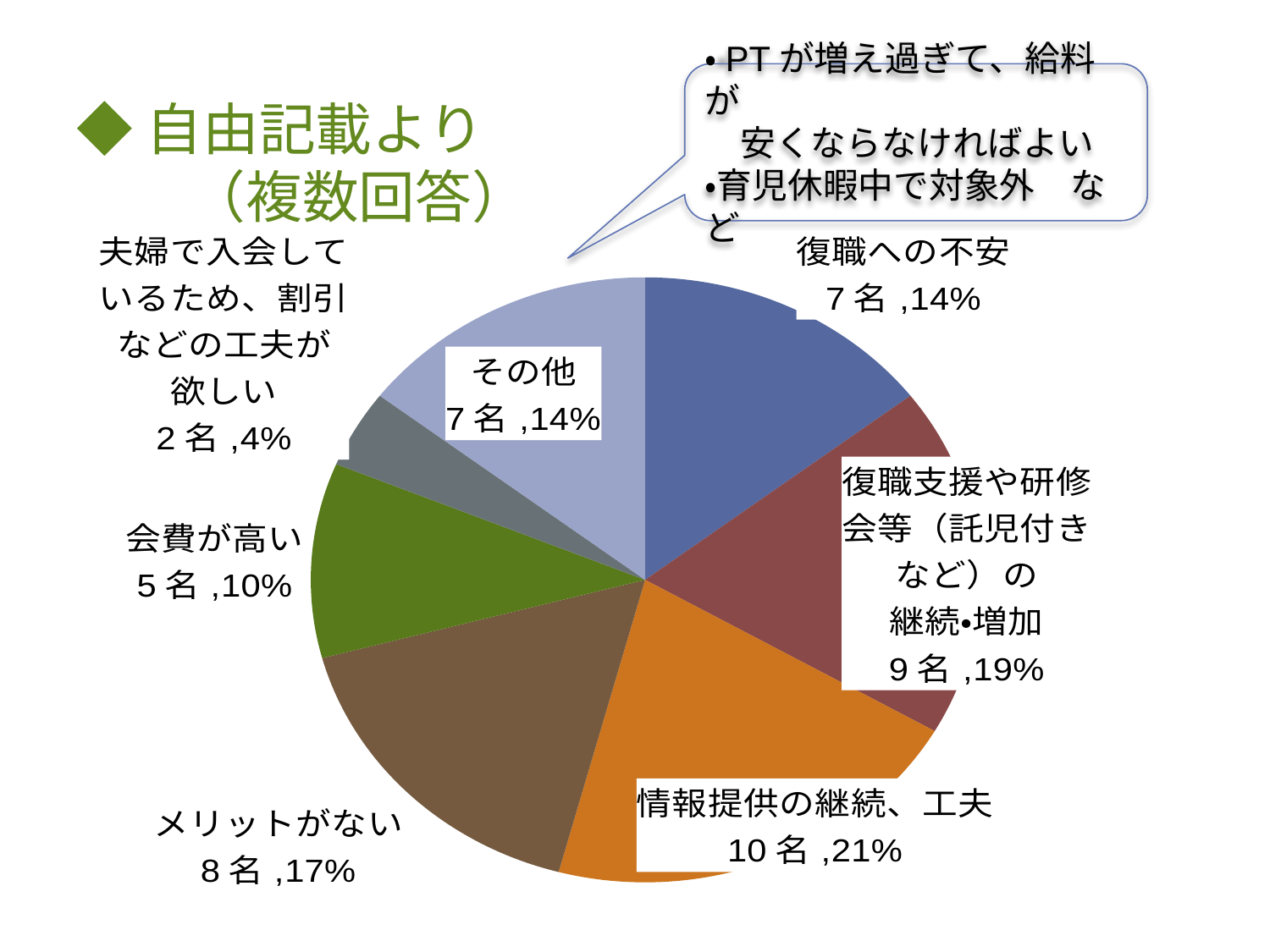

・PTが増え過ぎて、給料が
　安くならなければよい
・育児休暇中で対象外　など
◆自由記載より
　　（複数回答）

### Chart

| Category |  |
|---|---|
| 復職への不安 | 7.0 |
| 復職支援や研修会等（託児付きなど）の継続・増加 | 9.0 |
| 情報提供の継続、工夫 | 10.0 |
| メリットがない | 8.0 |
| 会費が高い | 5.0 |
| 夫婦で入会しているため、割引などの工夫が欲しい | 2.0 |
| その他 | 7.0 |